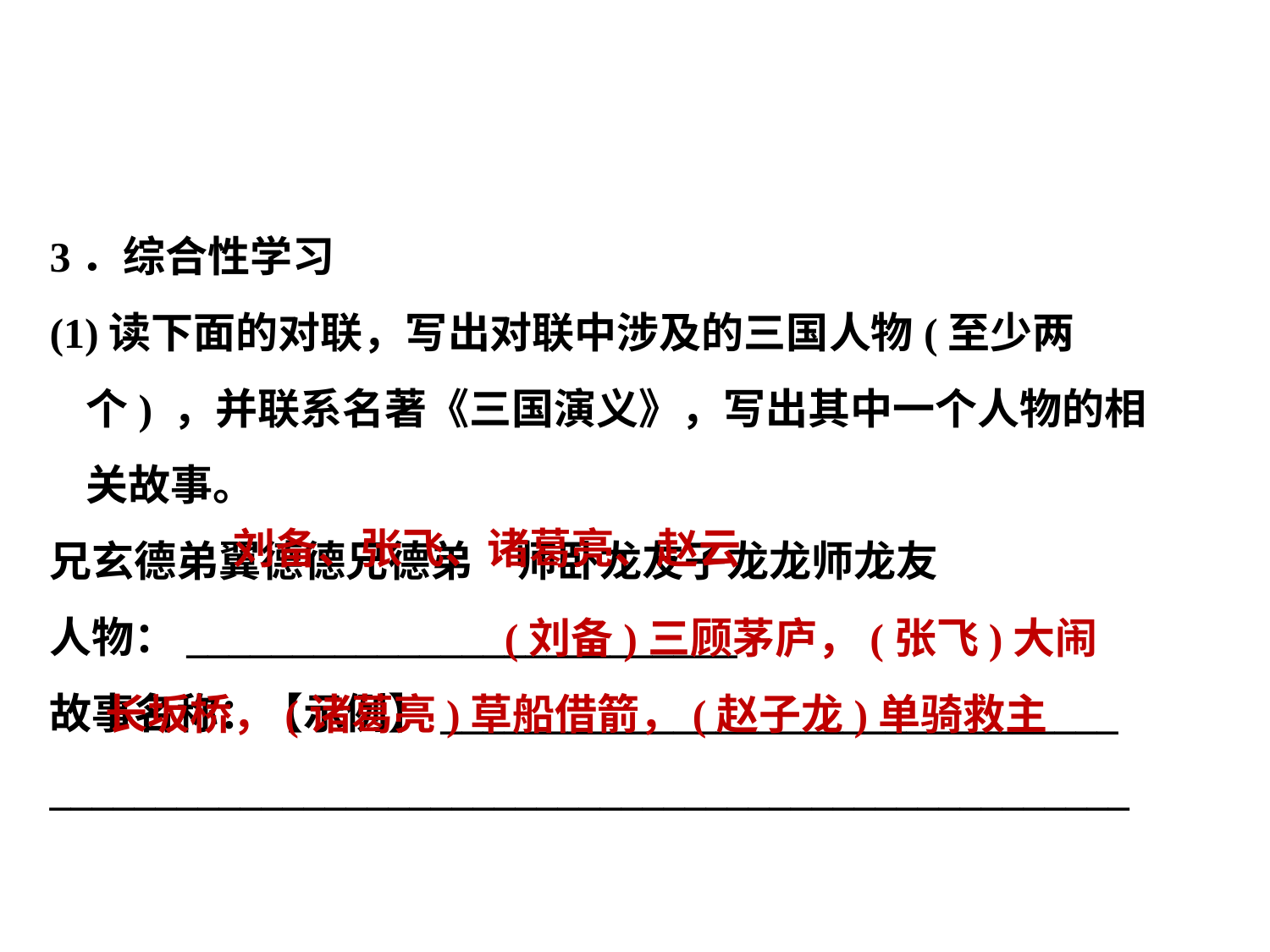

3．综合性学习
(1)读下面的对联，写出对联中涉及的三国人物(至少两个) ，并联系名著《三国演义》，写出其中一个人物的相关故事。
兄玄德弟翼德德兄德弟　师卧龙友子龙龙师龙友
人物：__________________________
故事名称：【示例】________________________________
___________________________________________________
刘备、张飞、诸葛亮、赵云
(刘备)三顾茅庐，(张飞)大闹长坂桥，(诸葛亮)草船借箭，(赵子龙)单骑救主